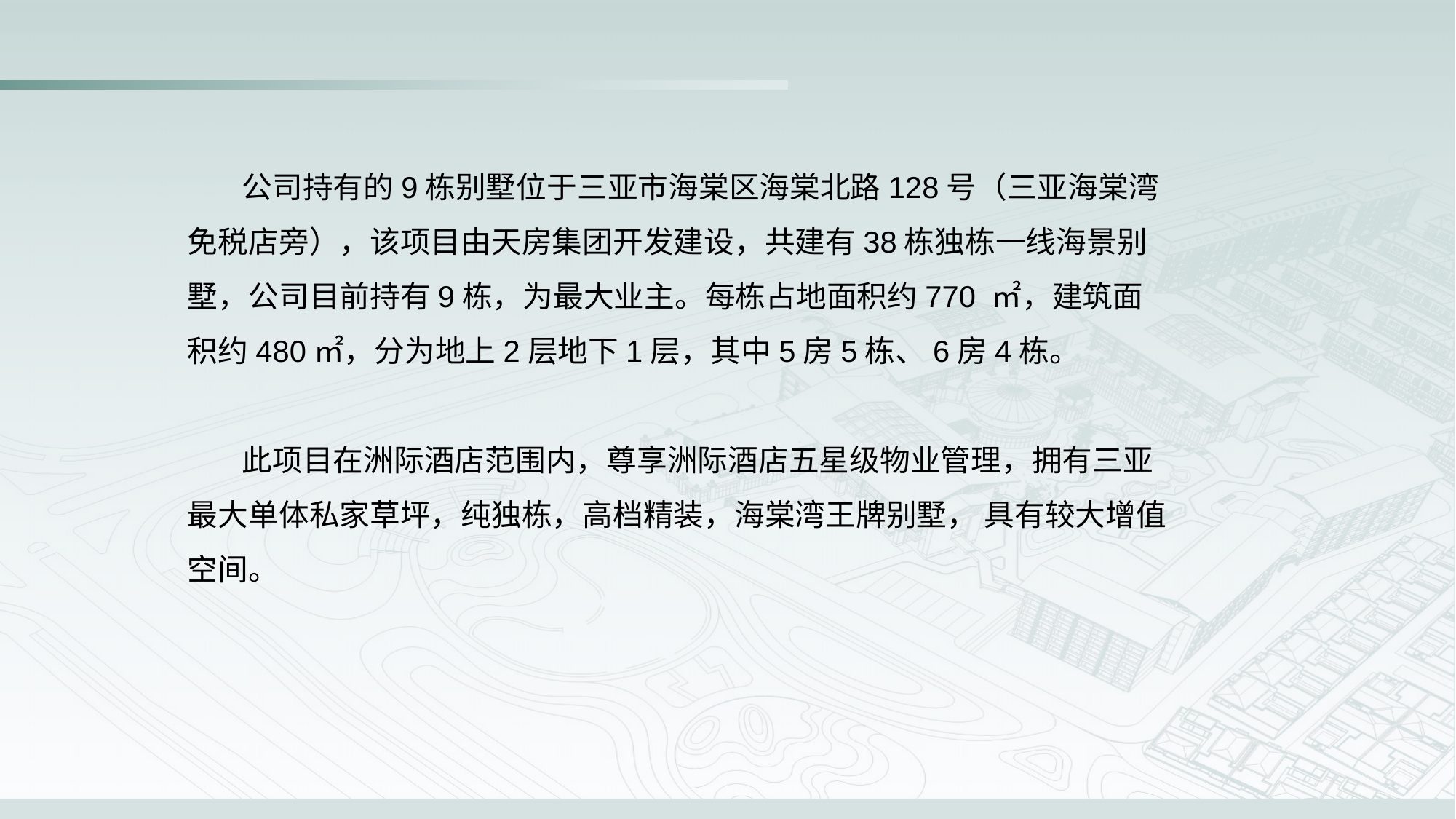

公司持有的9栋别墅位于三亚市海棠区海棠北路128号（三亚海棠湾免税店旁），该项目由天房集团开发建设，共建有38栋独栋一线海景别墅，公司目前持有9栋，为最大业主。每栋占地面积约770 ㎡，建筑面积约480㎡，分为地上2层地下1层，其中5房5栋、6房4栋。

       此项目在洲际酒店范围内，尊享洲际酒店五星级物业管理，拥有三亚最大单体私家草坪，纯独栋，高档精装，海棠湾王牌别墅， 具有较大增值空间。